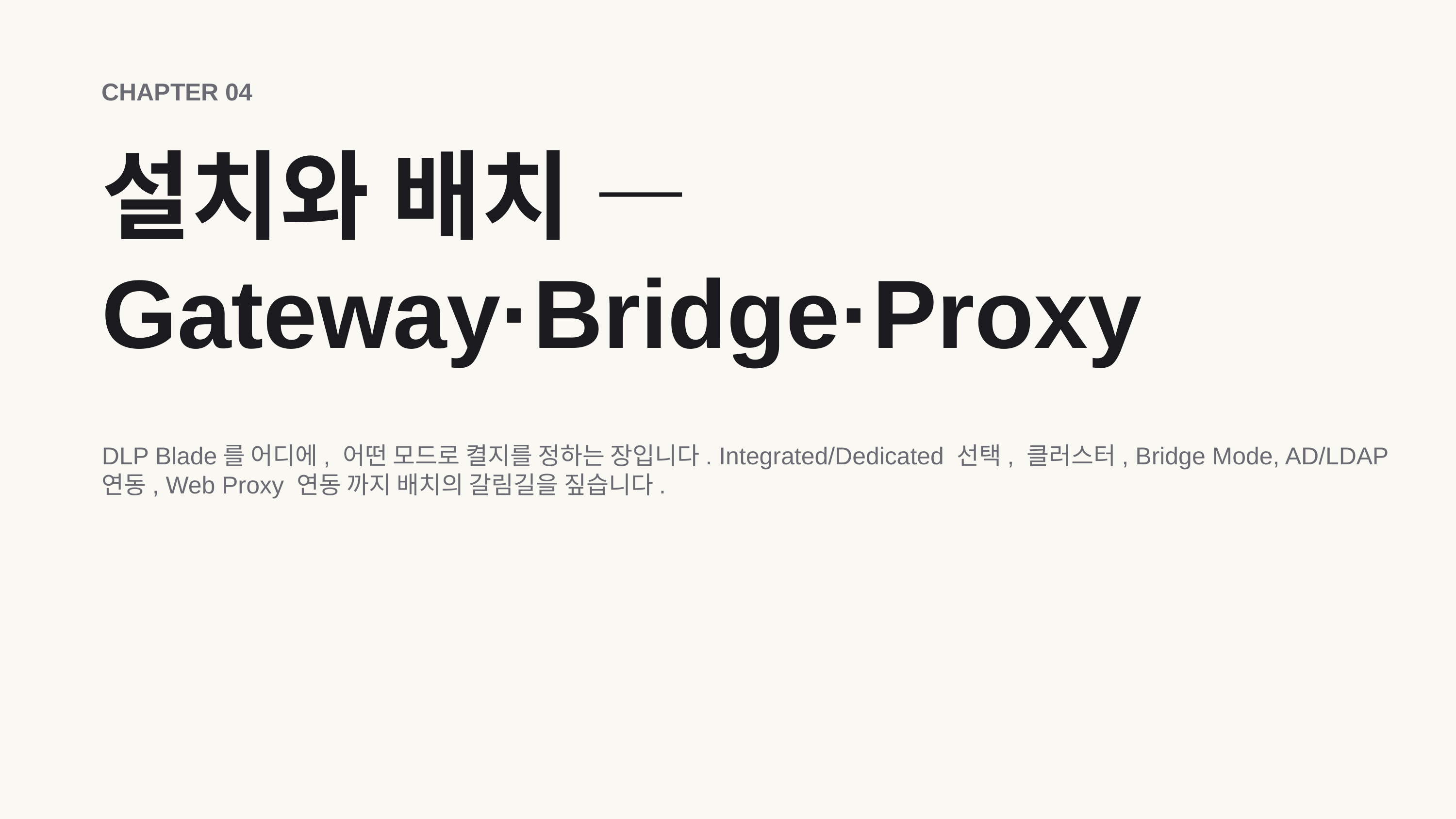

CHAPTER 04
설치와 배치 — Gateway·Bridge·Proxy
DLP Blade를 어디에, 어떤 모드로 켤지를 정하는 장입니다. Integrated/Dedicated 선택, 클러스터, Bridge Mode, AD/LDAP 연동, Web Proxy 연동 까지 배치의 갈림길을 짚습니다.